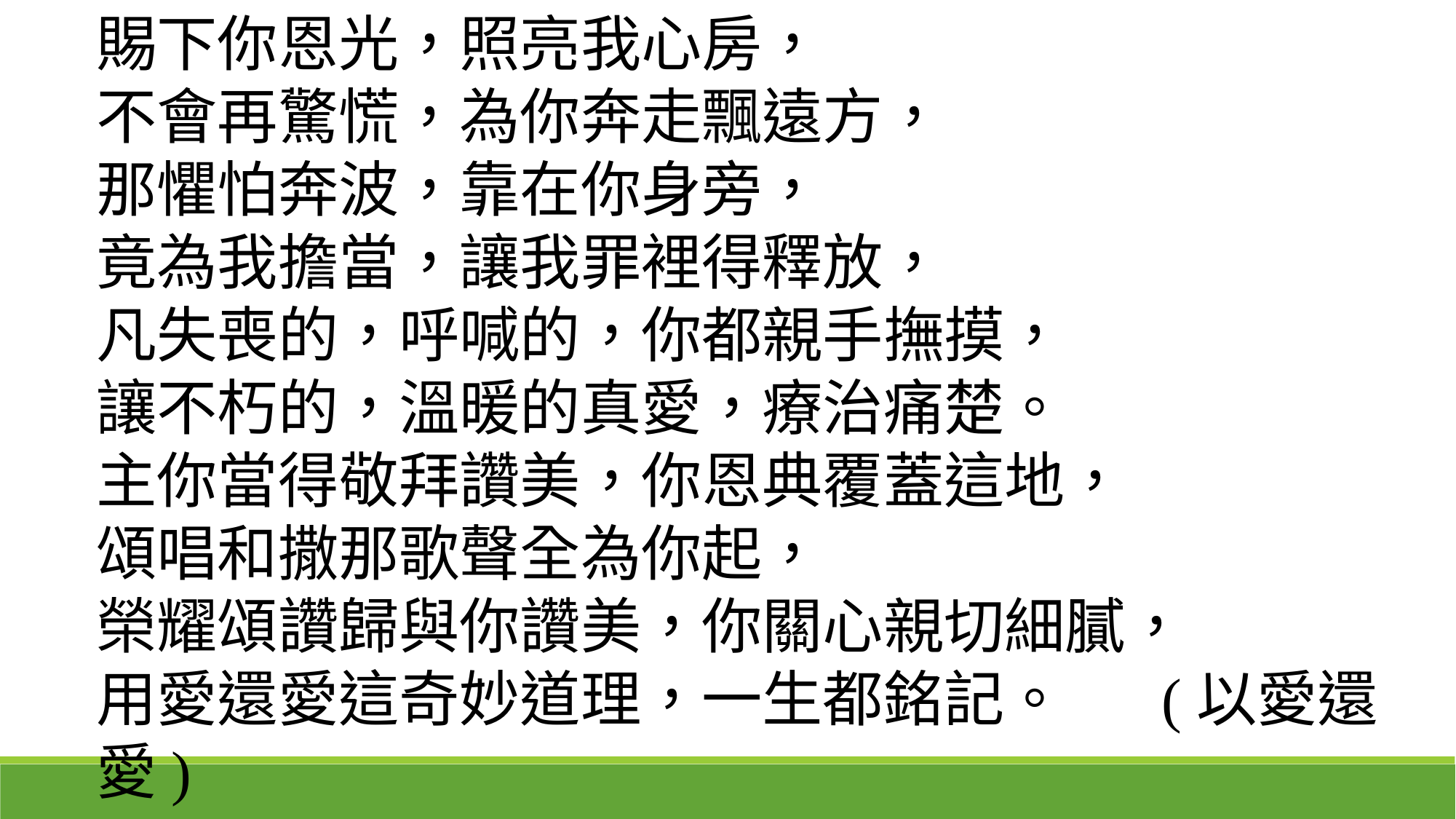

賜下你恩光，照亮我心房，
不會再驚慌，為你奔走飄遠方，
那懼怕奔波，靠在你身旁，
竟為我擔當，讓我罪裡得釋放，
凡失喪的，呼喊的，你都親手撫摸，
讓不朽的，溫暖的真愛，療治痛楚。
主你當得敬拜讚美，你恩典覆蓋這地，
頌唱和撒那歌聲全為你起，
榮耀頌讚歸與你讚美，你關心親切細膩，
用愛還愛這奇妙道理，一生都銘記。      (以愛還愛)